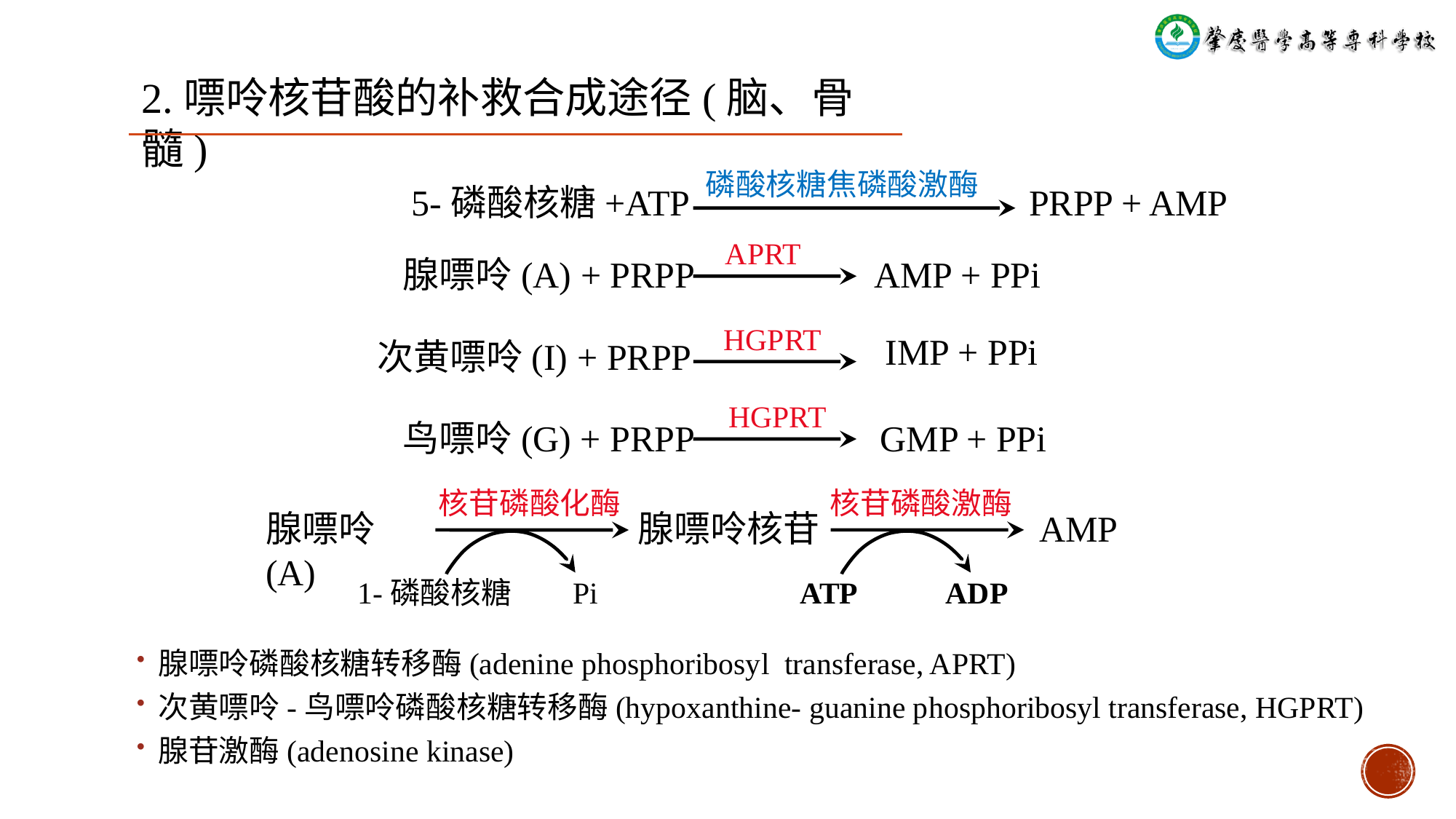

2.嘌呤核苷酸的补救合成途径(脑、骨髓)
磷酸核糖焦磷酸激酶
5-磷酸核糖+ATP
PRPP + AMP

APRT
腺嘌呤(A) + PRPP
AMP + PPi

HGPRT
IMP + PPi
次黄嘌呤(I) + PRPP

HGPRT
鸟嘌呤(G) + PRPP
GMP + PPi

核苷磷酸化酶
核苷磷酸激酶

腺嘌呤核苷
AMP
腺嘌呤(A)

1-磷酸核糖        Pi
ATP
ADP

腺嘌呤磷酸核糖转移酶(adenine phosphoribosyl  transferase, APRT)
次黄嘌呤-鸟嘌呤磷酸核糖转移酶(hypoxanthine- guanine phosphoribosyl transferase, HGPRT)
腺苷激酶(adenosine kinase)